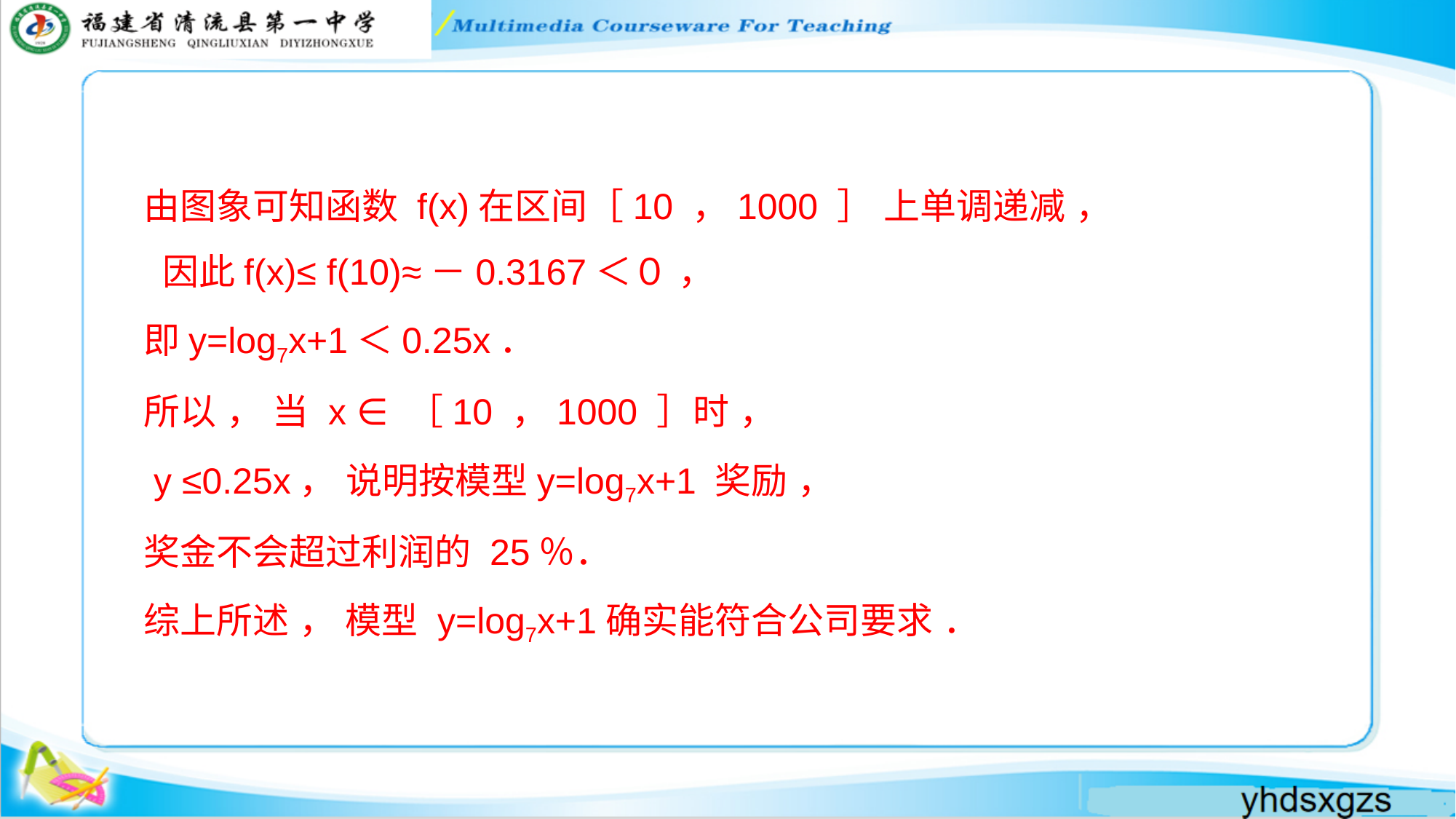

由图象可知函数 f(x)在区间［10 ，1000 ］ 上单调递减 ，
 因此f(x)≤ f(10)≈－0.3167＜０ ，
即y=log7x+1＜0.25x．
所以 ， 当 x ∈ ［10 ，1000 ］时 ，
 y ≤0.25x， 说明按模型y=log7x+1 奖励 ，
奖金不会超过利润的 25％．
综上所述 ， 模型 y=log7x+1确实能符合公司要求 ．